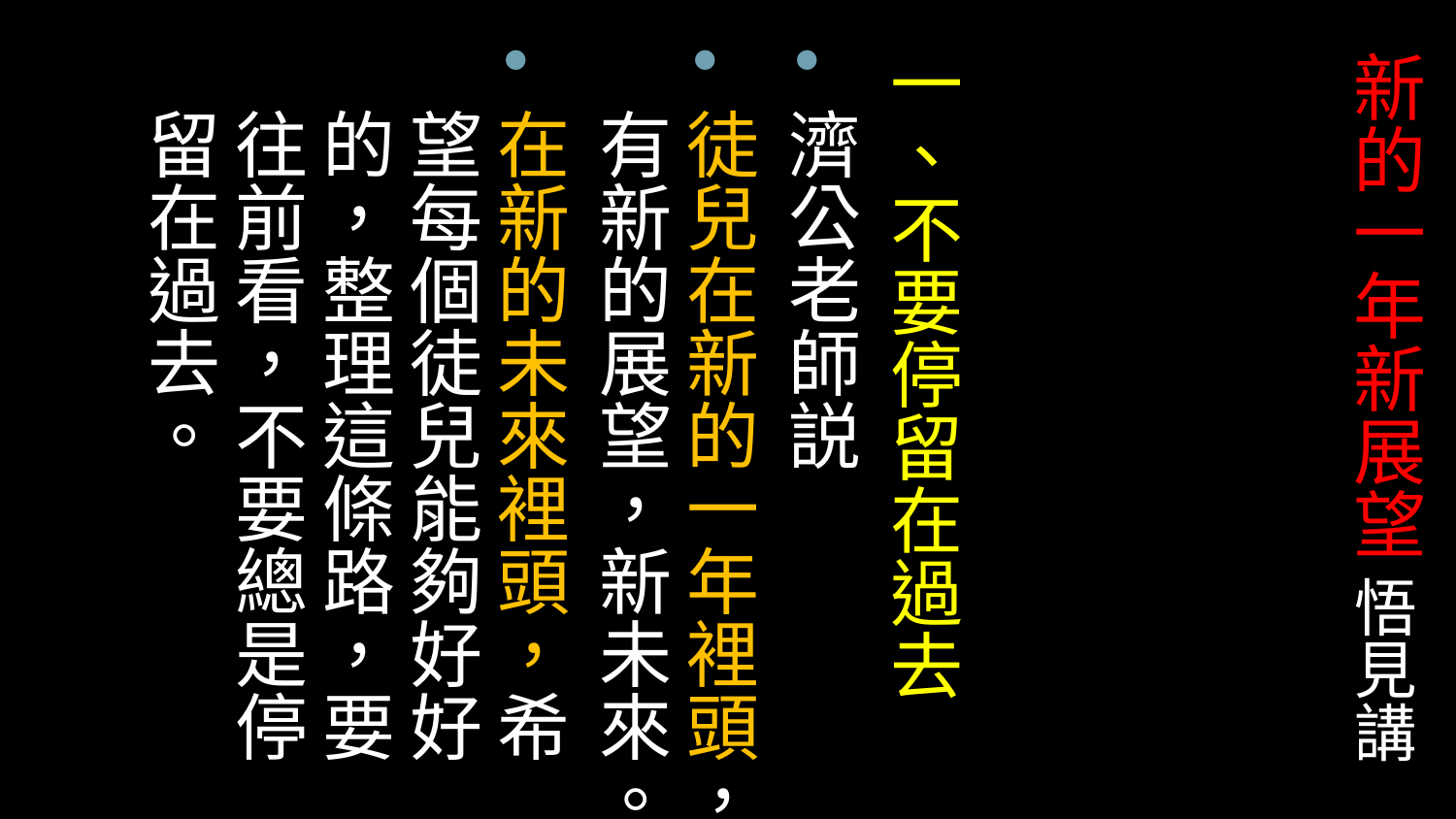

一、不要停留在過去
濟公老師説
徒兒在新的一年裡頭，有新的展望，新未來。
在新的未來裡頭，希望每個徒兒能夠好好的，整理這條路，要往前看，不要總是停留在過去。

# 新的一年新展望 悟見講